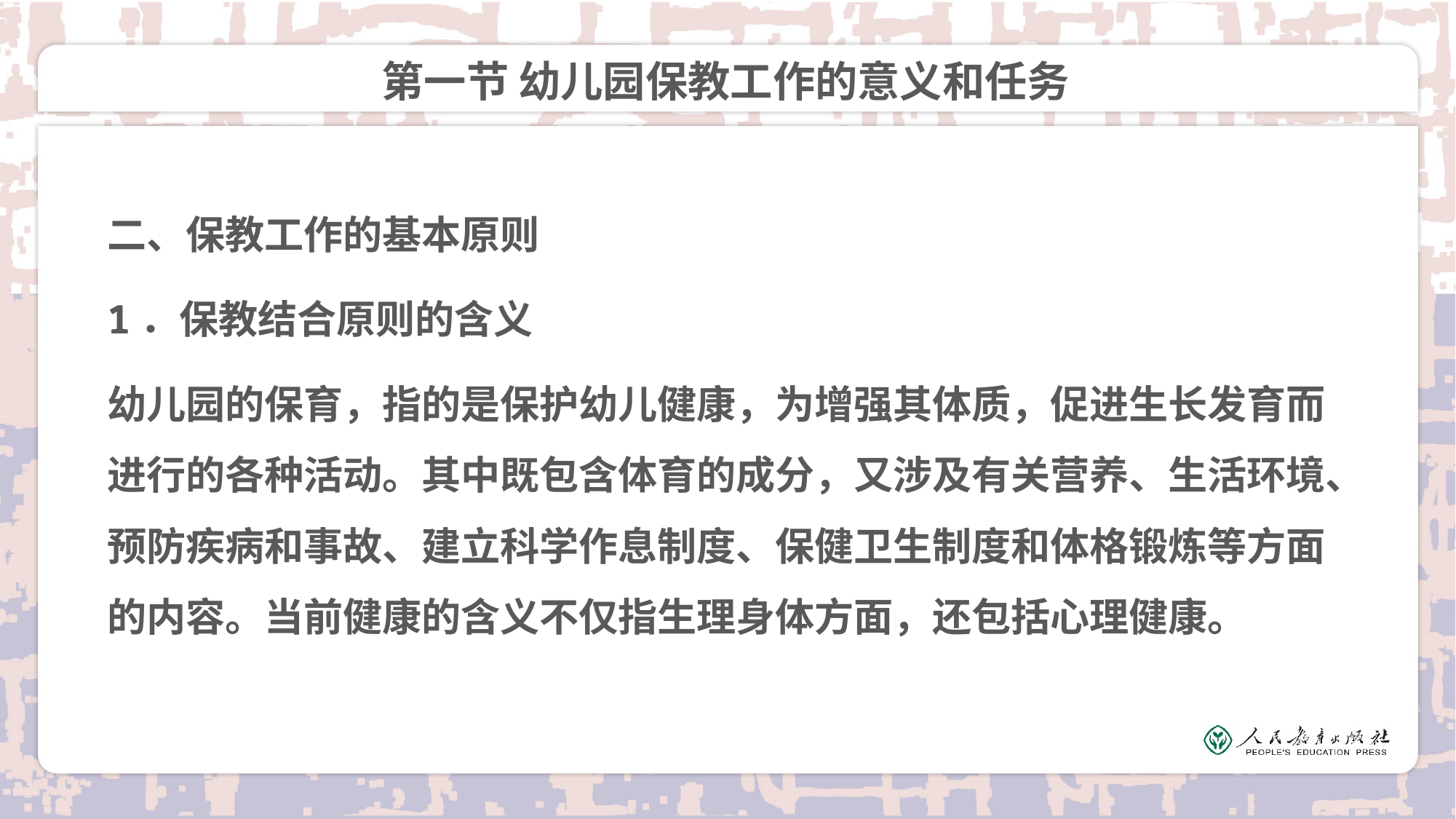

# 第一节 幼儿园保教工作的意义和任务
二、保教工作的基本原则
1．保教结合原则的含义
幼儿园的保育，指的是保护幼儿健康，为增强其体质，促进生长发育而进行的各种活动。其中既包含体育的成分，又涉及有关营养、生活环境、预防疾病和事故、建立科学作息制度、保健卫生制度和体格锻炼等方面的内容。当前健康的含义不仅指生理身体方面，还包括心理健康。